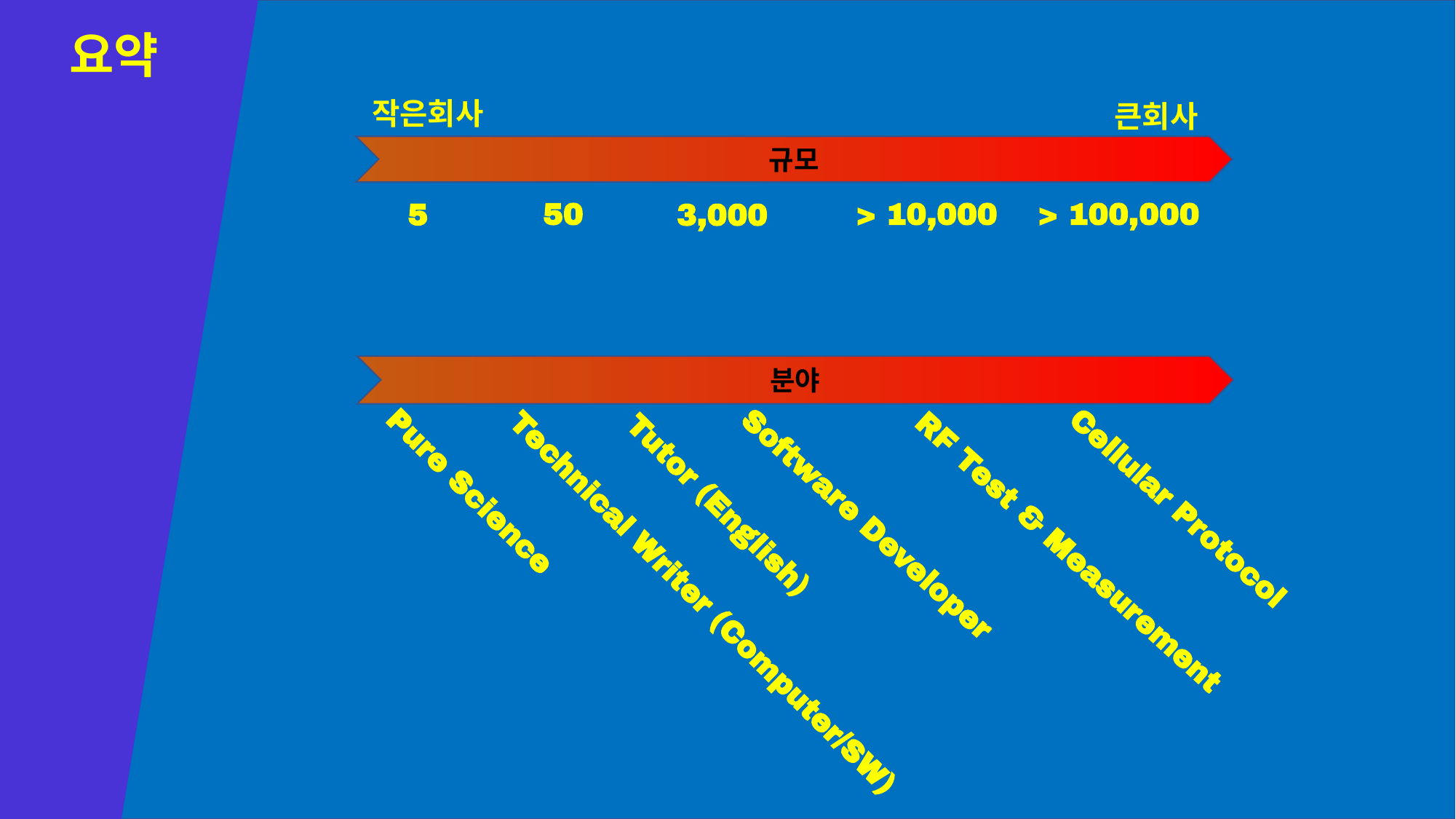

요약
작은회사
큰회사
규모
50
> 10,000
> 100,000
5
3,000
분야
Pure Science
Tutor (English)
Cellular Protocol
Software Developer
RF Test & Measurement
Technical Writer (Computer/SW)